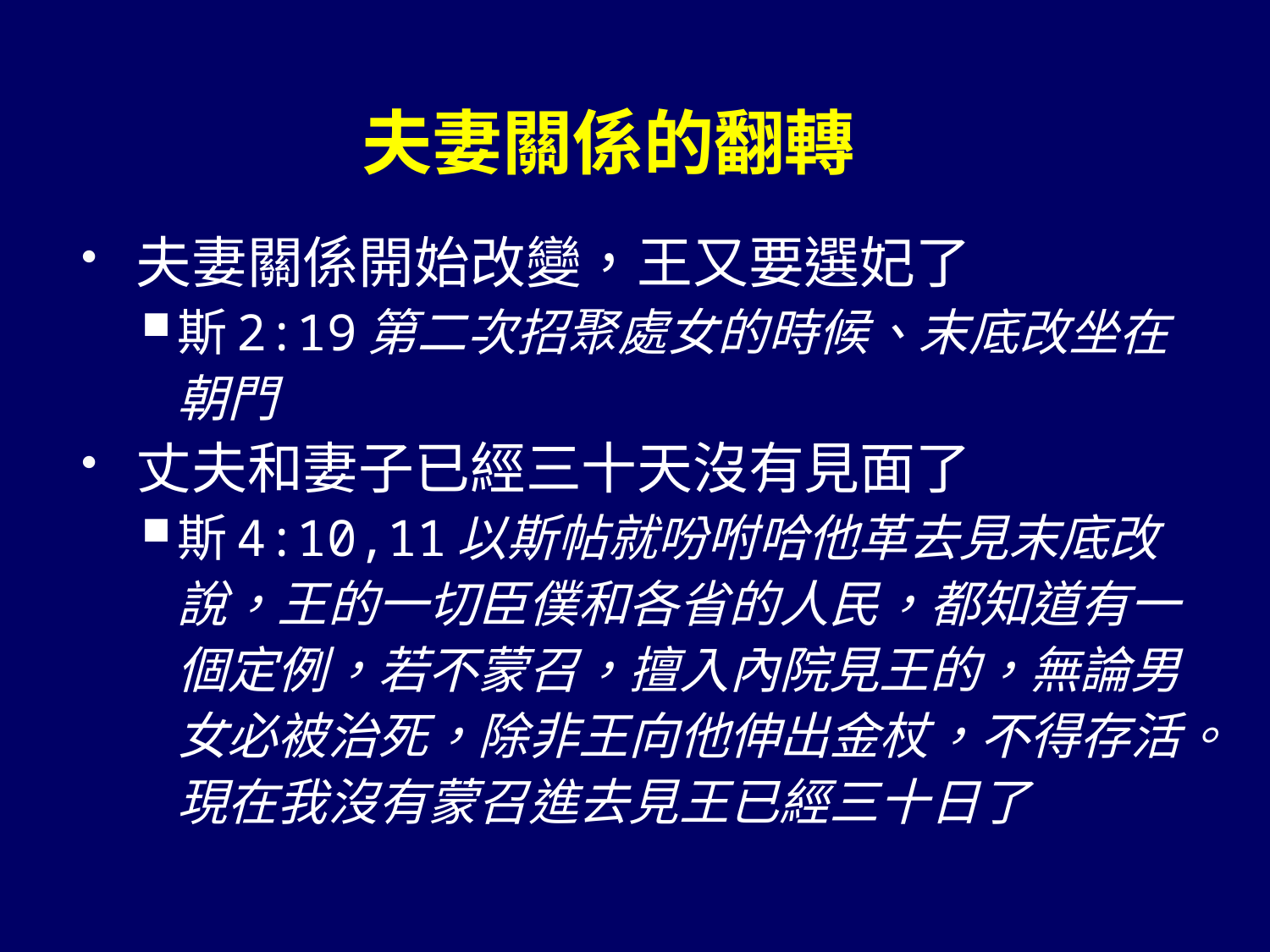

夫妻關係的翻轉

夫妻關係開始改變，王又要選妃了
斯2:19第二次招聚處女的時候、末底改坐在朝門
丈夫和妻子已經三十天沒有見面了
斯4:10,11以斯帖就吩咐哈他革去見末底改說，王的一切臣僕和各省的人民，都知道有一個定例，若不蒙召，擅入內院見王的，無論男女必被治死，除非王向他伸出金杖，不得存活。現在我沒有蒙召進去見王已經三十日了